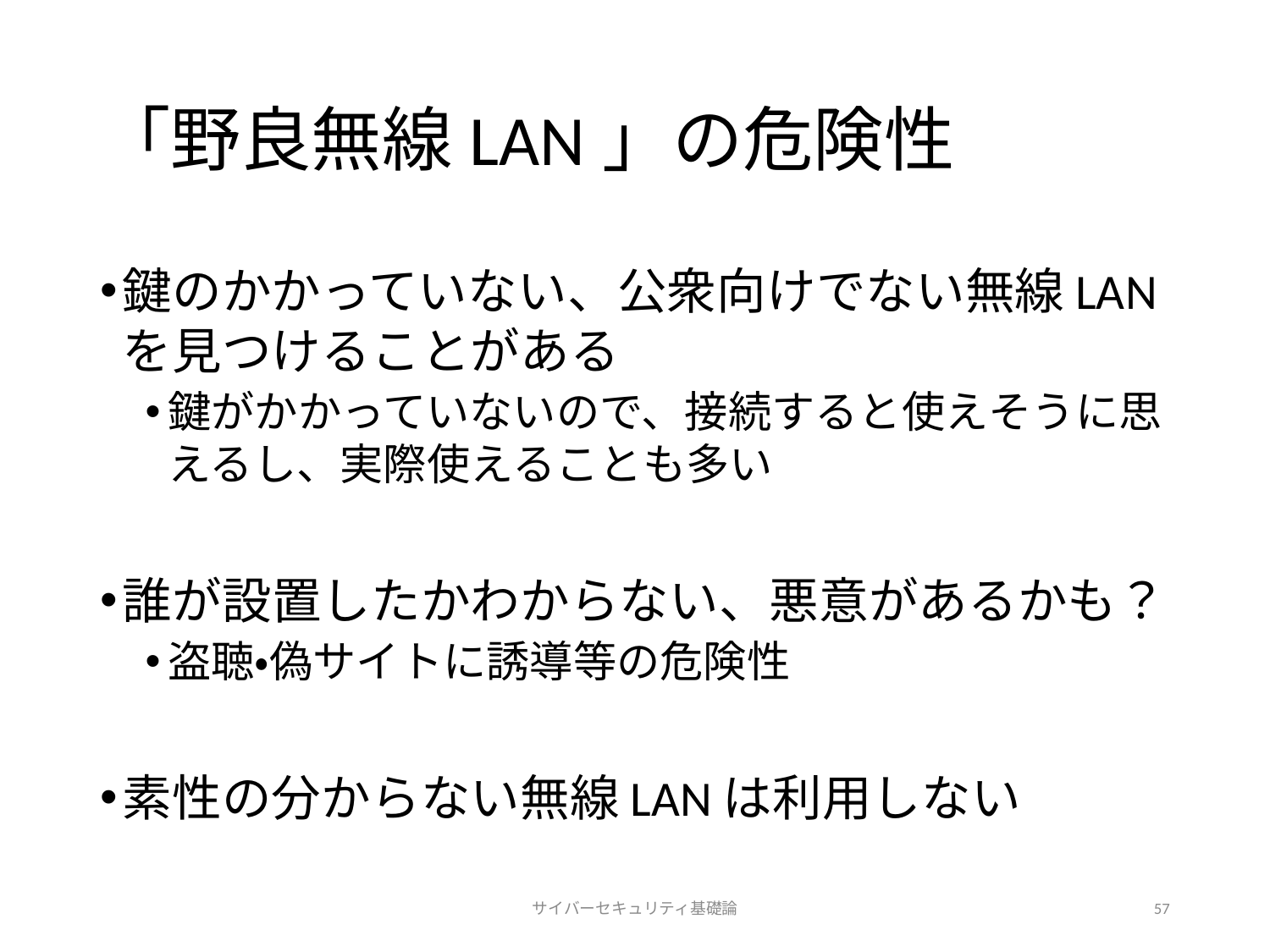

# 「野良無線LAN」の危険性
鍵のかかっていない、公衆向けでない無線LANを見つけることがある
鍵がかかっていないので、接続すると使えそうに思えるし、実際使えることも多い

誰が設置したかわからない、悪意があるかも？
盗聴・偽サイトに誘導等の危険性

素性の分からない無線LANは利用しない

サイバーセキュリティ基礎論
57